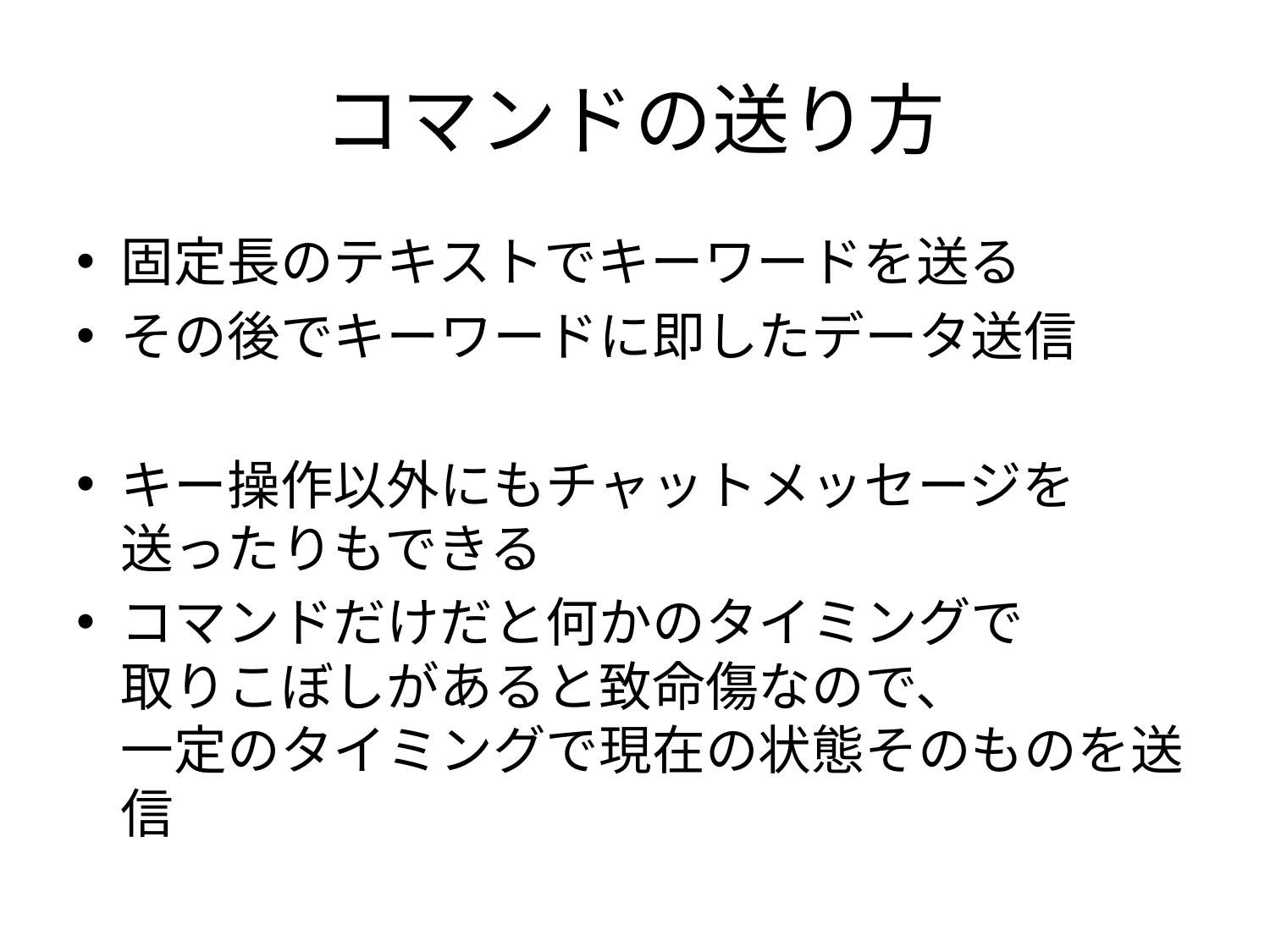

# コマンドの送り方
固定長のテキストでキーワードを送る
その後でキーワードに即したデータ送信

キー操作以外にもチャットメッセージを
送ったりもできる
コマンドだけだと何かのタイミングで
取りこぼしがあると致命傷なので、
一定のタイミングで現在の状態そのものを送信